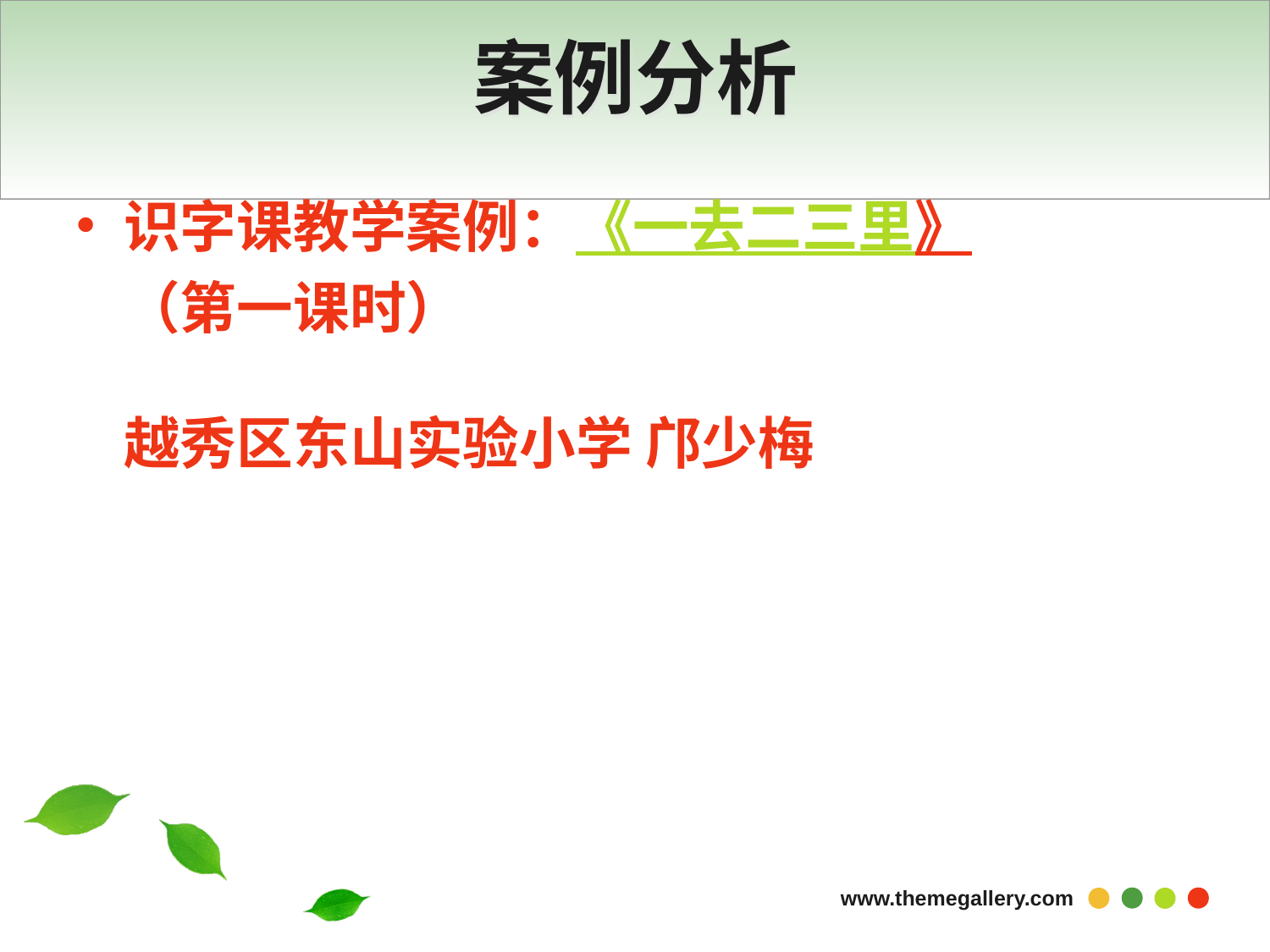

# 案例分析
识字课教学案例：《一去二三里》
（第一课时）
越秀区东山实验小学 邝少梅